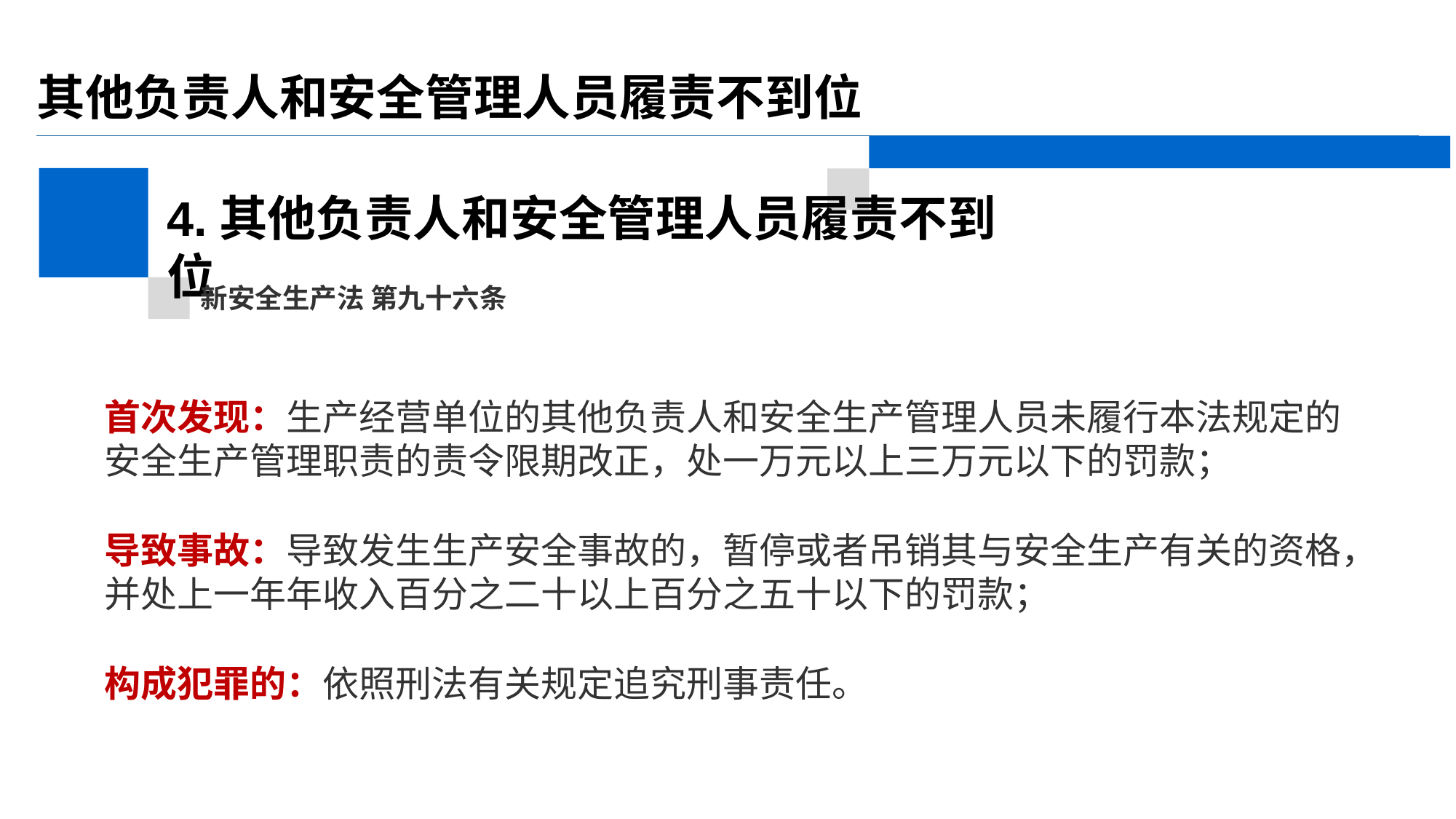

# 其他负责人和安全管理人员履责不到位

4.其他负责人和安全管理人员履责不到位

新安全生产法 第九十六条

首次发现：生产经营单位的其他负责人和安全生产管理人员未履行本法规定的 安全生产管理职责的责令限期改正，处一万元以上三万元以下的罚款；

导致事故：导致发生生产安全事故的，暂停或者吊销其与安全生产有关的资格， 并处上一年年收入百分之二十以上百分之五十以下的罚款；

构成犯罪的：依照刑法有关规定追究刑事责任。
81